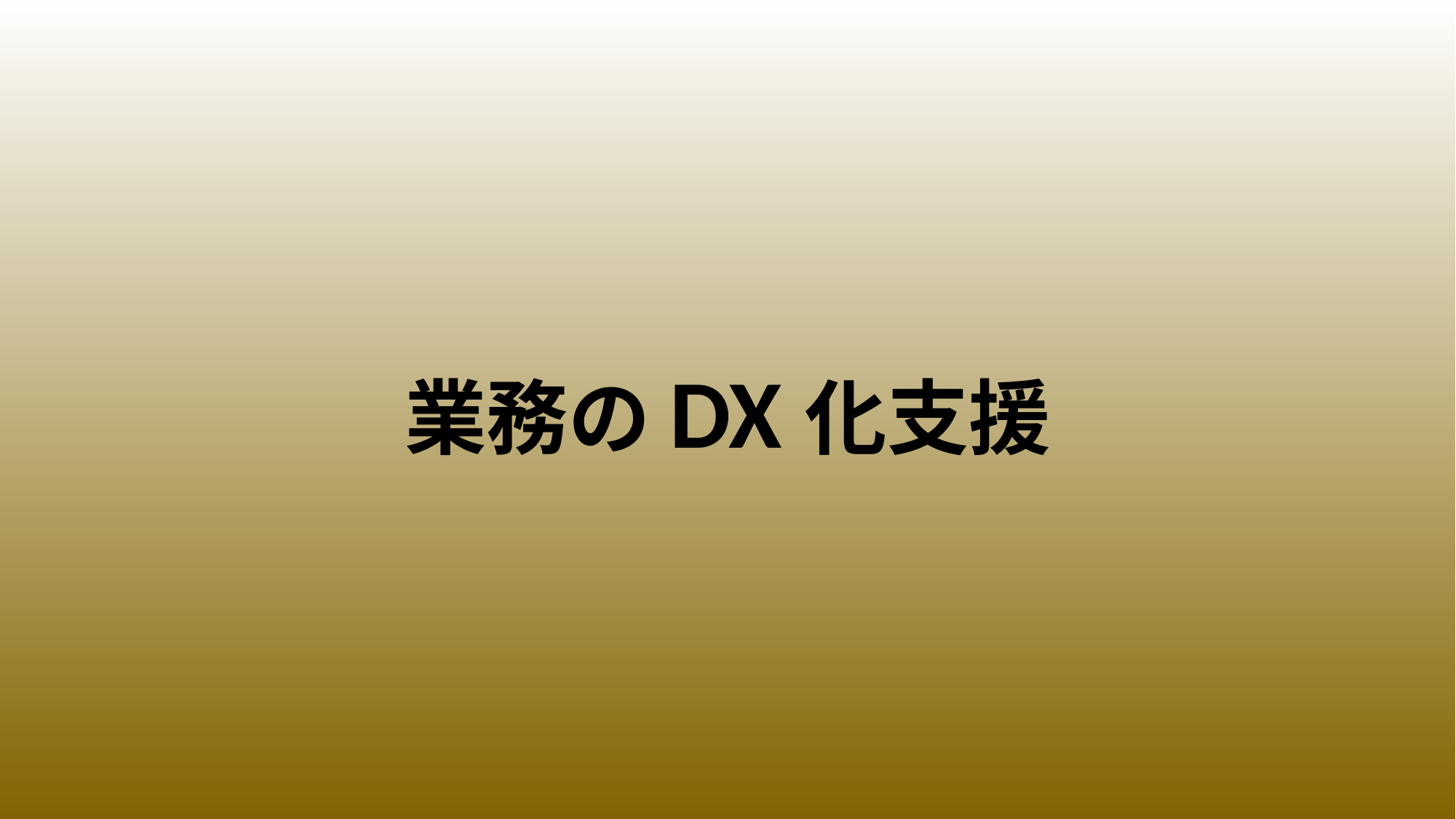

業務のDX化支援
概要紹介
13
© 2018 PLM Revolution Inc.